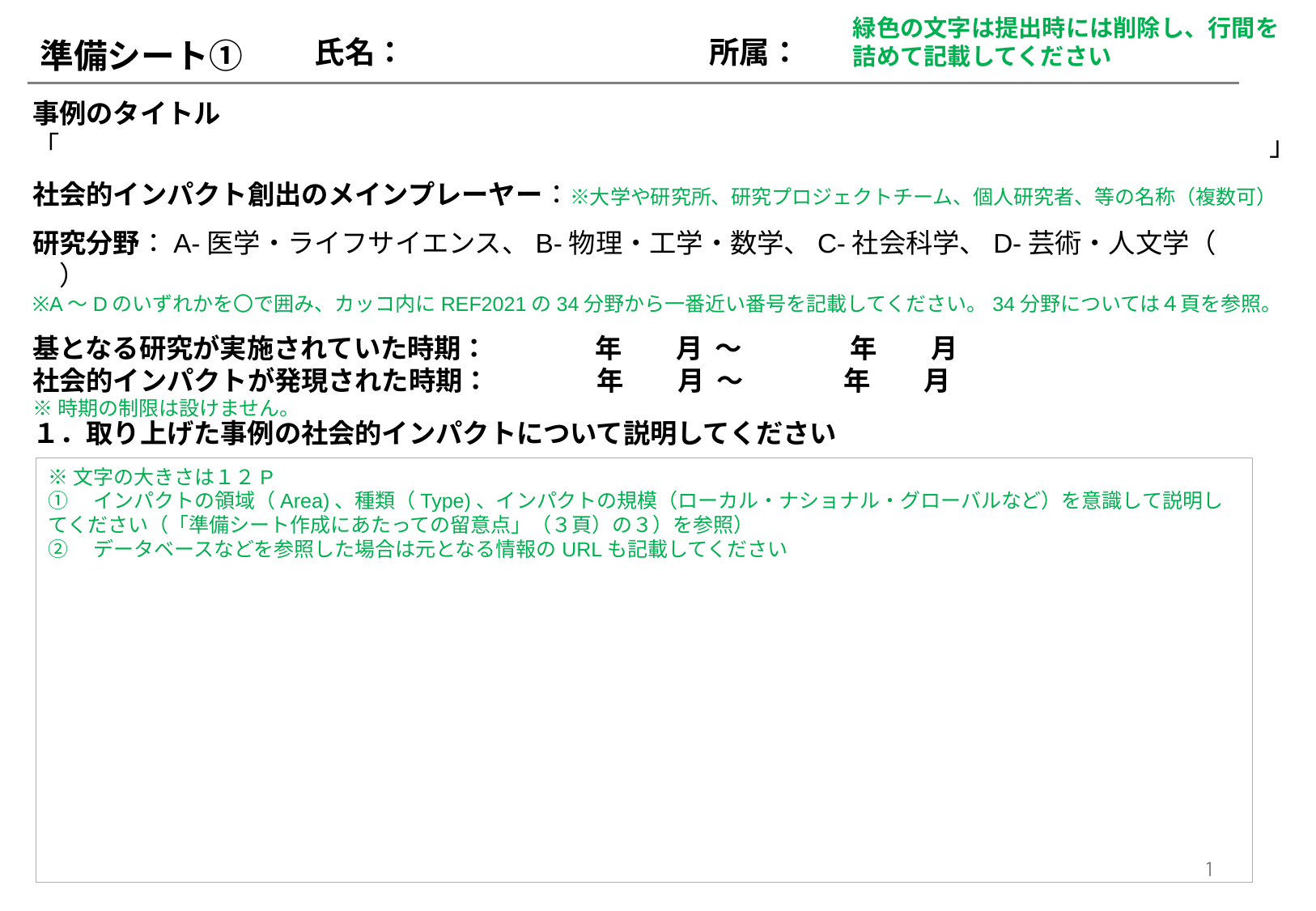

緑色の文字は提出時には削除し、行間を
詰めて記載してください
氏名：　　　　　　　　　　所属：
準備シート①
事例のタイトル
「　　　　　　　　　　　　　　　　　　　　　　　　　　　　　　　　　　　　　　　　　　　　　」

社会的インパクト創出のメインプレーヤー：※大学や研究所、研究プロジェクトチーム、個人研究者、等の名称（複数可）

研究分野：A-医学・ライフサイエンス、B-物理・工学・数学、C-社会科学、D-芸術・人文学（　　　　）
※A～Dのいずれかを〇で囲み、カッコ内にREF2021の34分野から一番近い番号を記載してください。34分野については４頁を参照。

基となる研究が実施されていた時期：　　　　年　　月  ～         　　年　　月
社会的インパクトが発現された時期：　　　　年　　月  ～           　 年　　月
※時期の制限は設けません。
１．取り上げた事例の社会的インパクトについて説明してください

※文字の大きさは１２P
①　インパクトの領域（Area)、種類（Type)、インパクトの規模（ローカル・ナショナル・グローバルなど）を意識して説明してください（「準備シート作成にあたっての留意点」（３頁）の３）を参照）
②　データベースなどを参照した場合は元となる情報のURLも記載してください

1